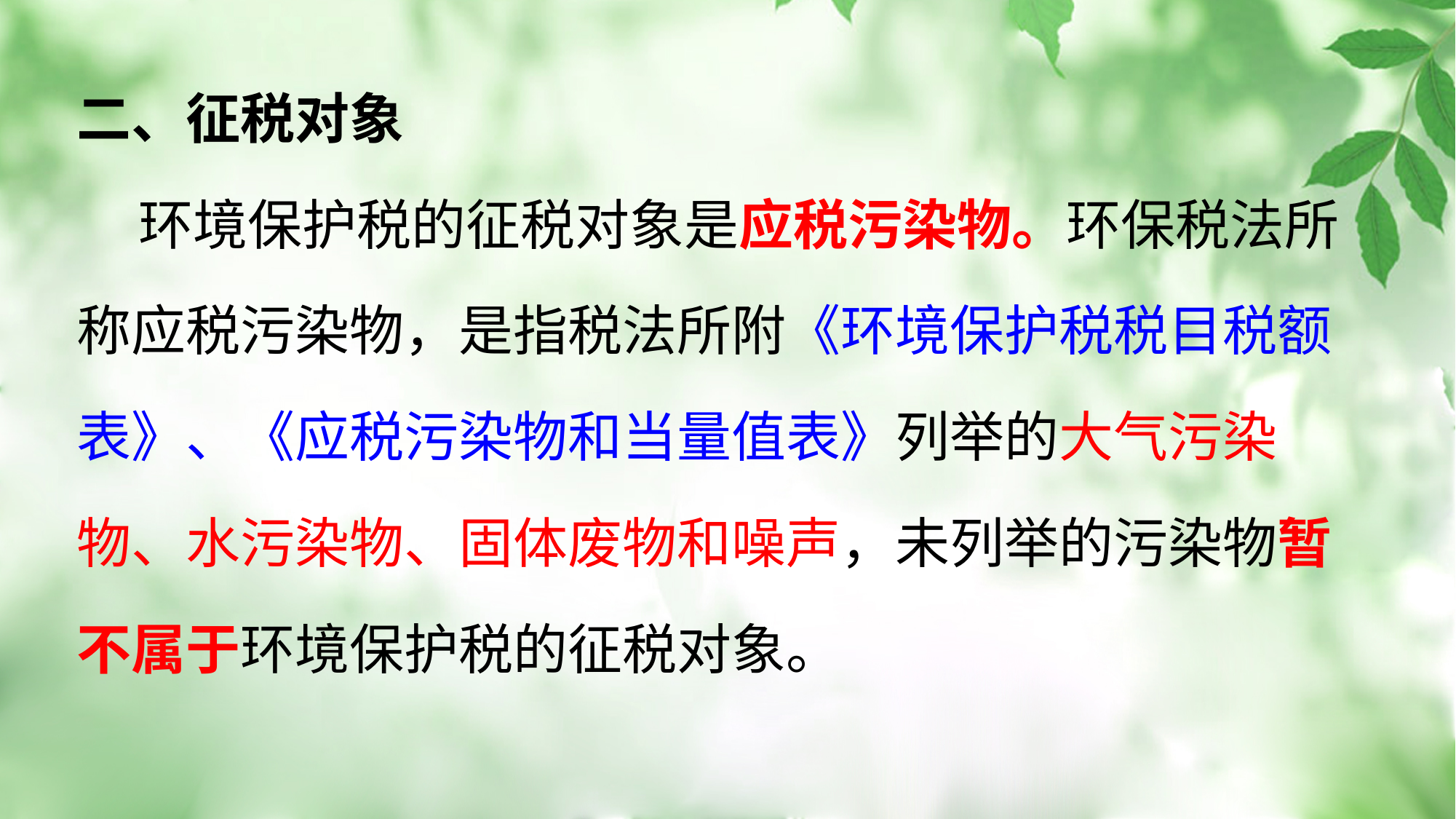

二、征税对象
    环境保护税的征税对象是应税污染物。环保税法所称应税污染物，是指税法所附《环境保护税税目税额表》、《应税污染物和当量值表》列举的大气污染物、水污染物、固体废物和噪声，未列举的污染物暂不属于环境保护税的征税对象。